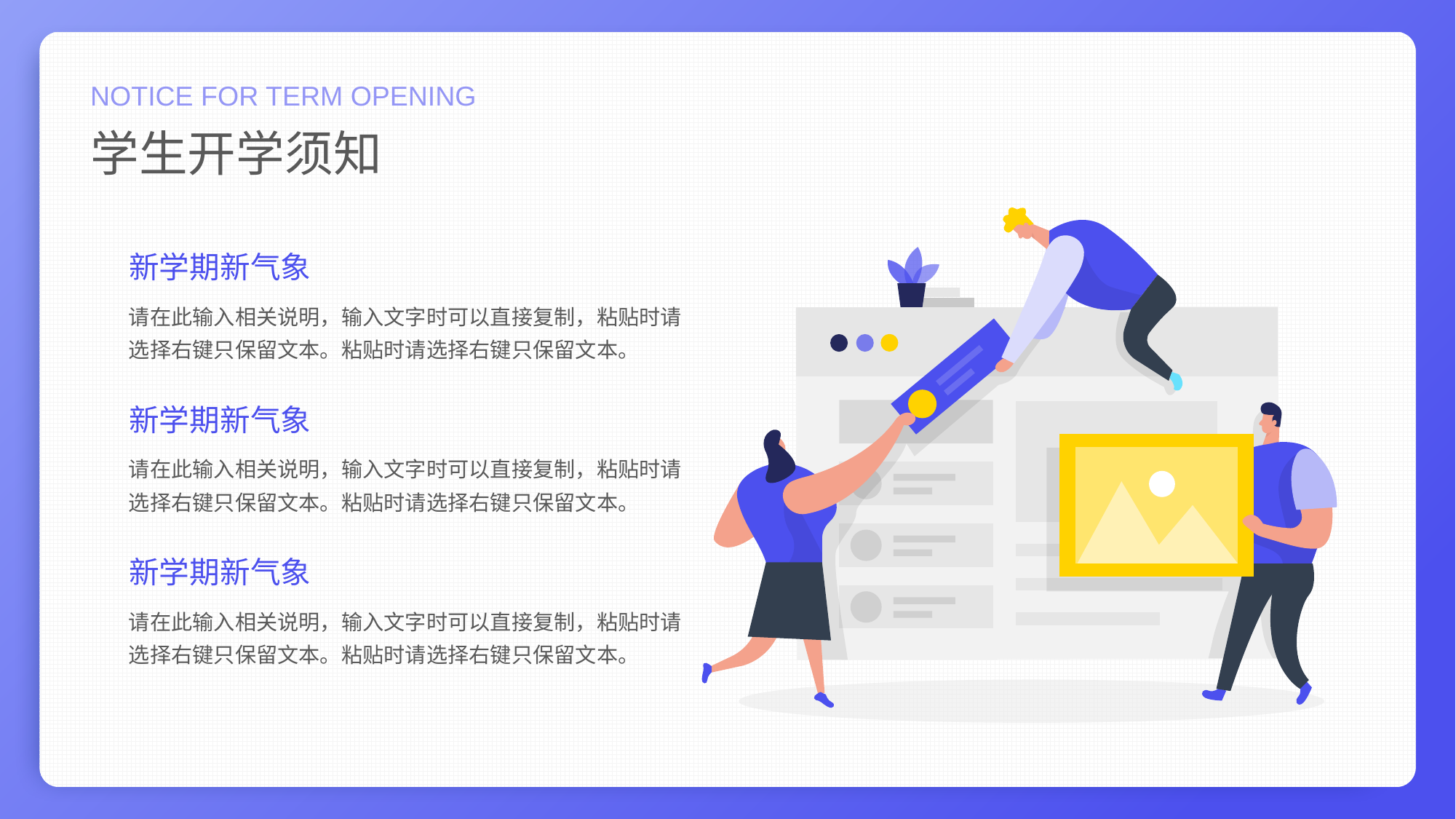

NOTICE FOR TERM OPENING
学生开学须知

新学期新气象
请在此输入相关说明，输入文字时可以直接复制，粘贴时请选择右键只保留文本。粘贴时请选择右键只保留文本。
新学期新气象
请在此输入相关说明，输入文字时可以直接复制，粘贴时请选择右键只保留文本。粘贴时请选择右键只保留文本。
新学期新气象
请在此输入相关说明，输入文字时可以直接复制，粘贴时请选择右键只保留文本。粘贴时请选择右键只保留文本。